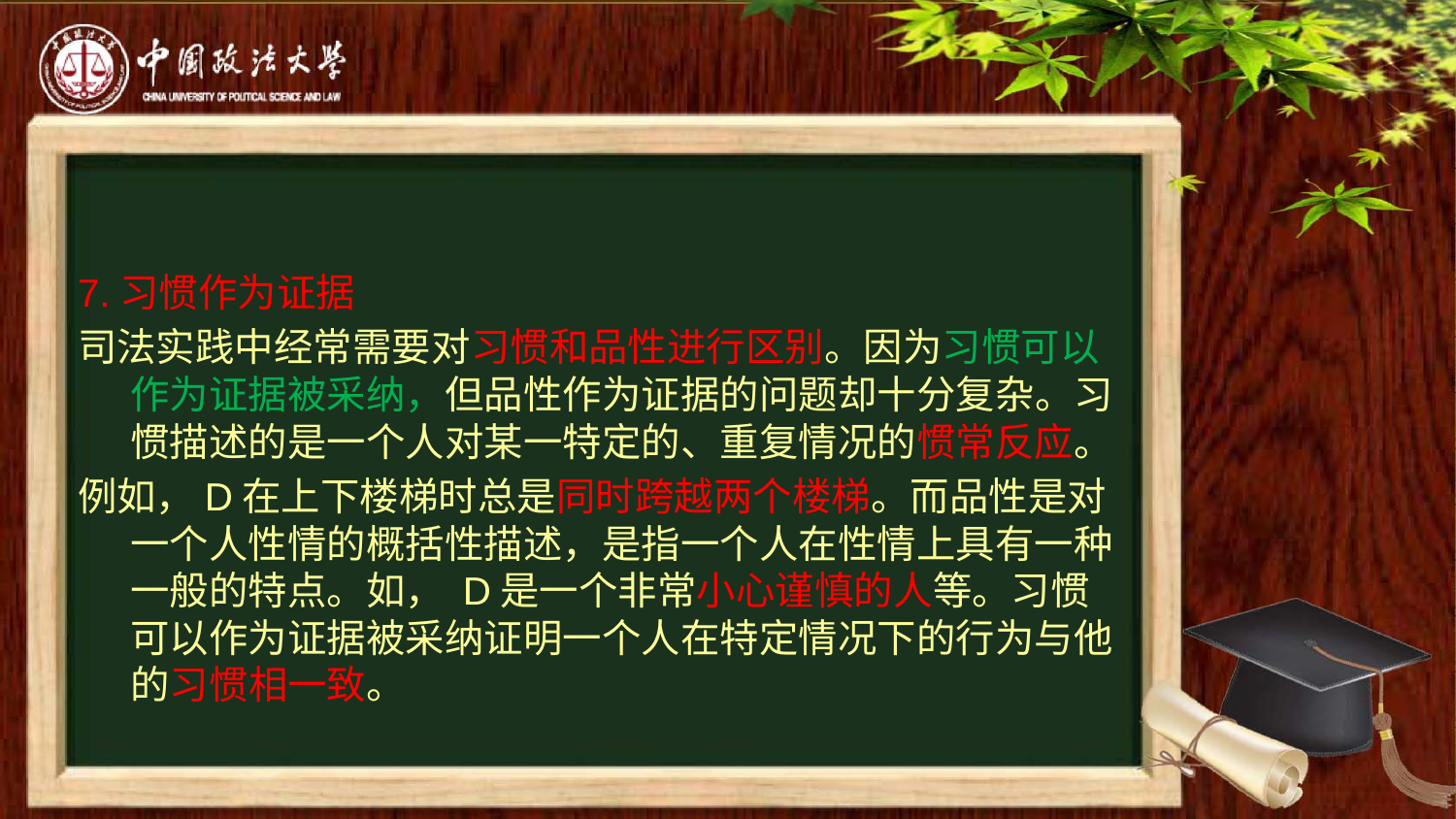

#
7.习惯作为证据
司法实践中经常需要对习惯和品性进行区别。因为习惯可以作为证据被采纳，但品性作为证据的问题却十分复杂。习惯描述的是一个人对某一特定的、重复情况的惯常反应。
例如，D在上下楼梯时总是同时跨越两个楼梯。而品性是对一个人性情的概括性描述，是指一个人在性情上具有一种一般的特点。如， D是一个非常小心谨慎的人等。习惯可以作为证据被采纳证明一个人在特定情况下的行为与他的习惯相一致。